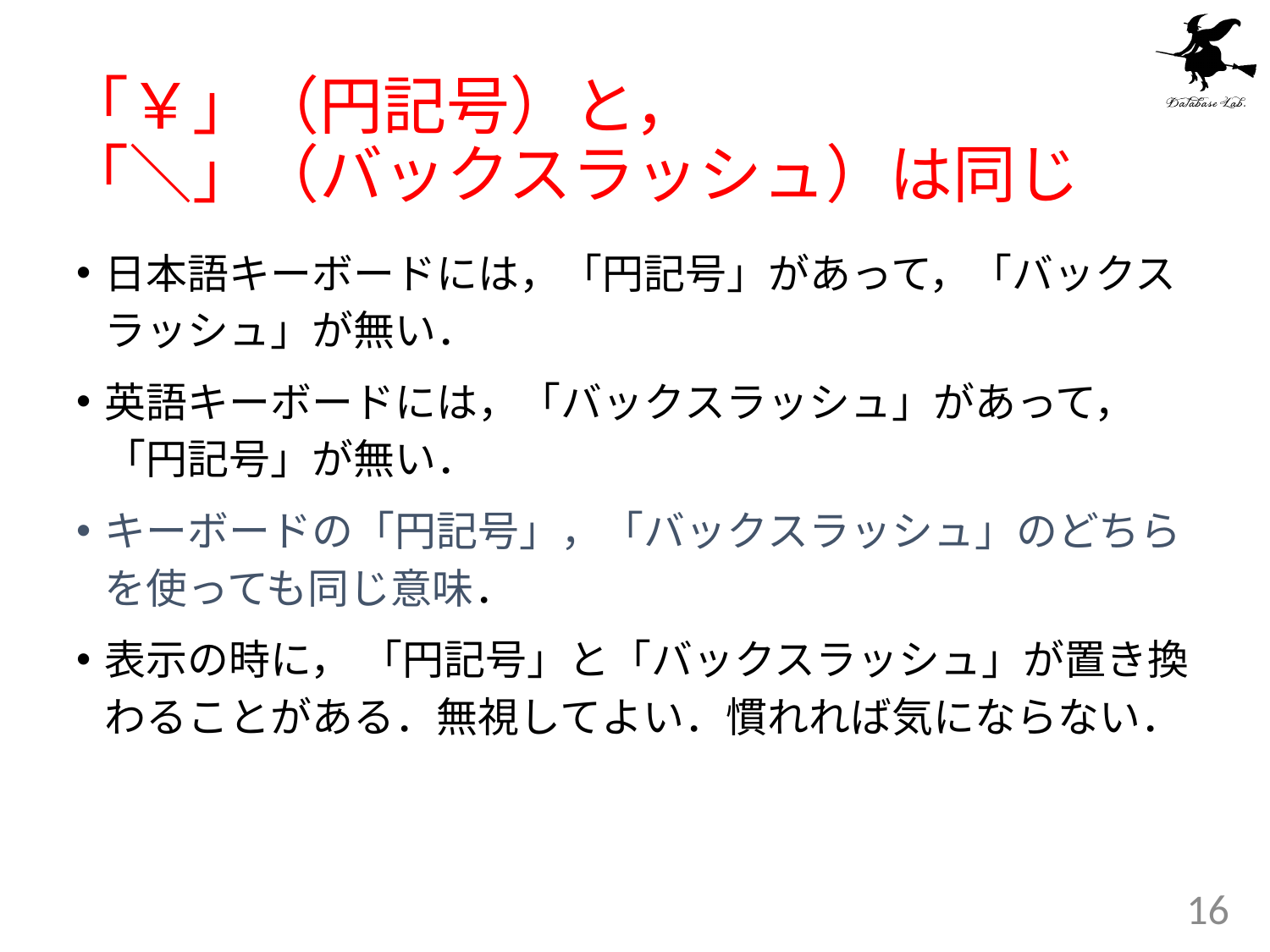

# 「￥」（円記号）と， 「＼」（バックスラッシュ）は同じ

日本語キーボードには，「円記号」があって，「バックスラッシュ」が無い．
英語キーボードには，「バックスラッシュ」があって，「円記号」が無い．
キーボードの「円記号」，「バックスラッシュ」のどちらを使っても同じ意味．
表示の時に， 「円記号」と「バックスラッシュ」が置き換わることがある．無視してよい．慣れれば気にならない．

16